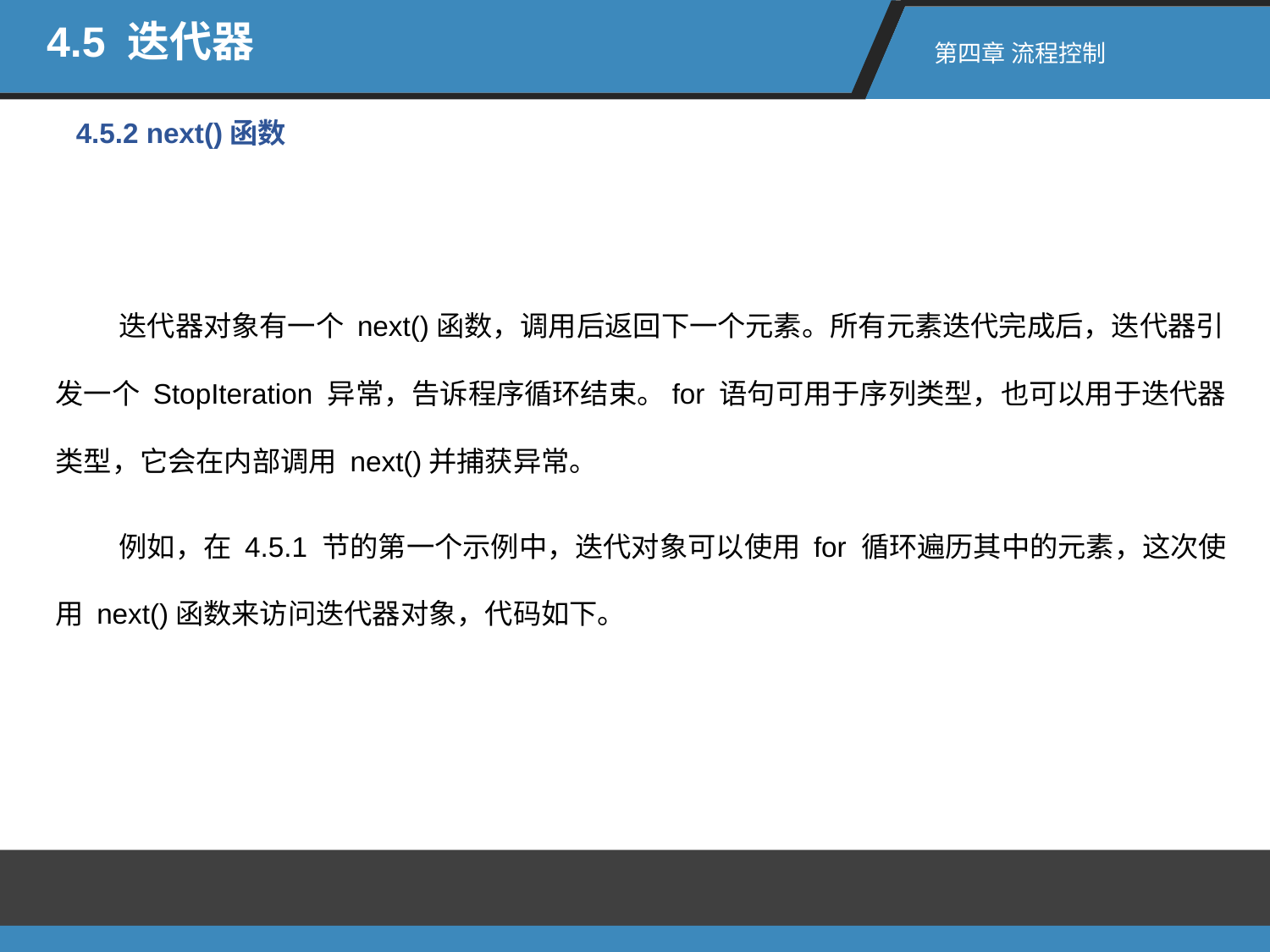

4.5 迭代器
第四章 流程控制
4.5.2 next()函数
迭代器对象有一个 next()函数，调用后返回下一个元素。所有元素迭代完成后，迭代器引发一个 StopIteration 异常，告诉程序循环结束。for 语句可用于序列类型，也可以用于迭代器类型，它会在内部调用 next()并捕获异常。
例如，在 4.5.1 节的第一个示例中，迭代对象可以使用 for 循环遍历其中的元素，这次使用 next()函数来访问迭代器对象，代码如下。